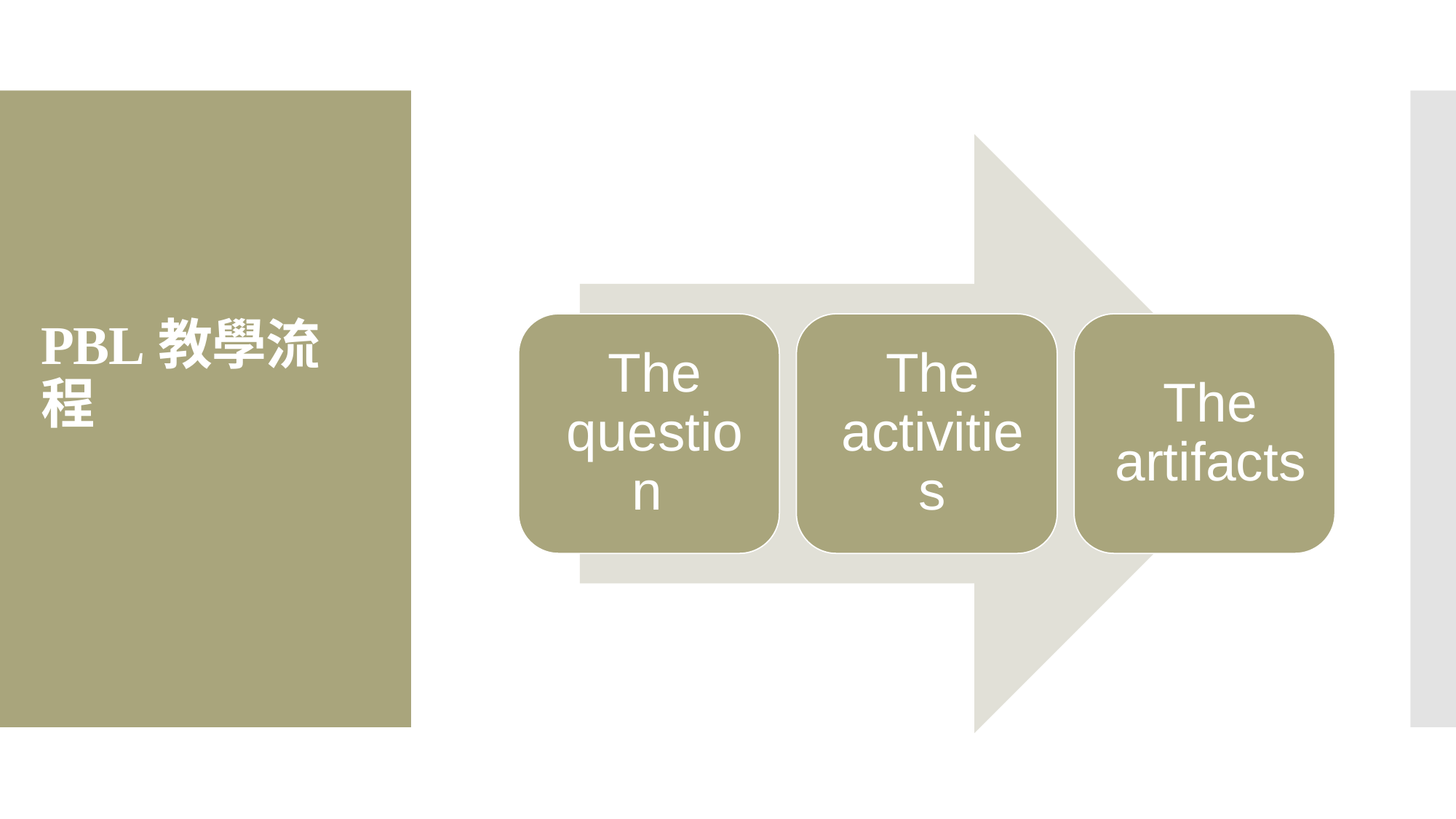

# PBL教學流程
The question
The activities
The artifacts